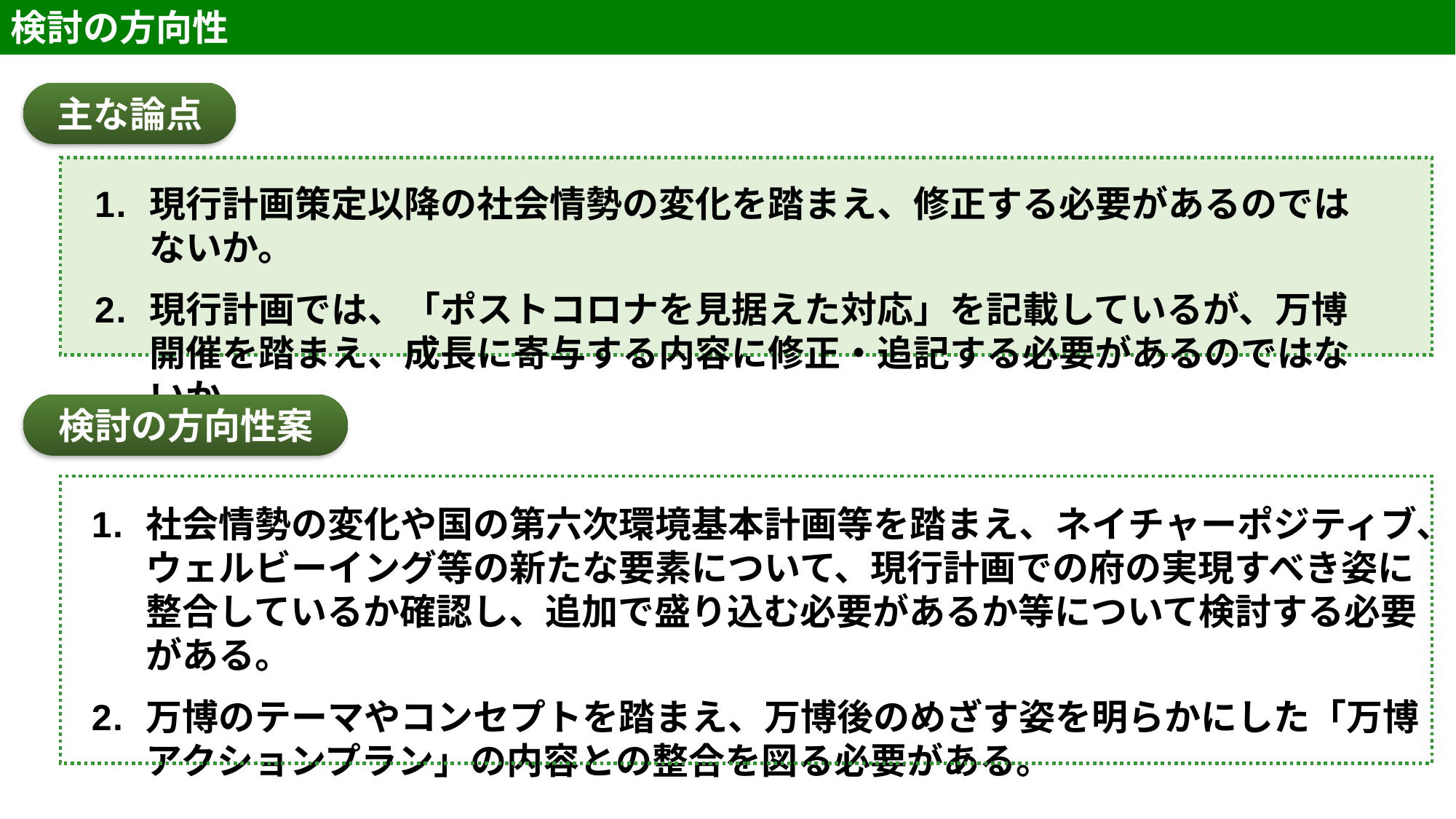

検討の方向性
主な論点

現行計画策定以降の社会情勢の変化を踏まえ、修正する必要があるのではないか。
現行計画では、「ポストコロナを見据えた対応」を記載しているが、万博開催を踏まえ、成長に寄与する内容に修正・追記する必要があるのではないか。
検討の方向性案

社会情勢の変化や国の第六次環境基本計画等を踏まえ、ネイチャーポジティブ、ウェルビーイング等の新たな要素について、現行計画での府の実現すべき姿に整合しているか確認し、追加で盛り込む必要があるか等について検討する必要がある。
万博のテーマやコンセプトを踏まえ、万博後のめざす姿を明らかにした「万博アクションプラン」の内容との整合を図る必要がある。